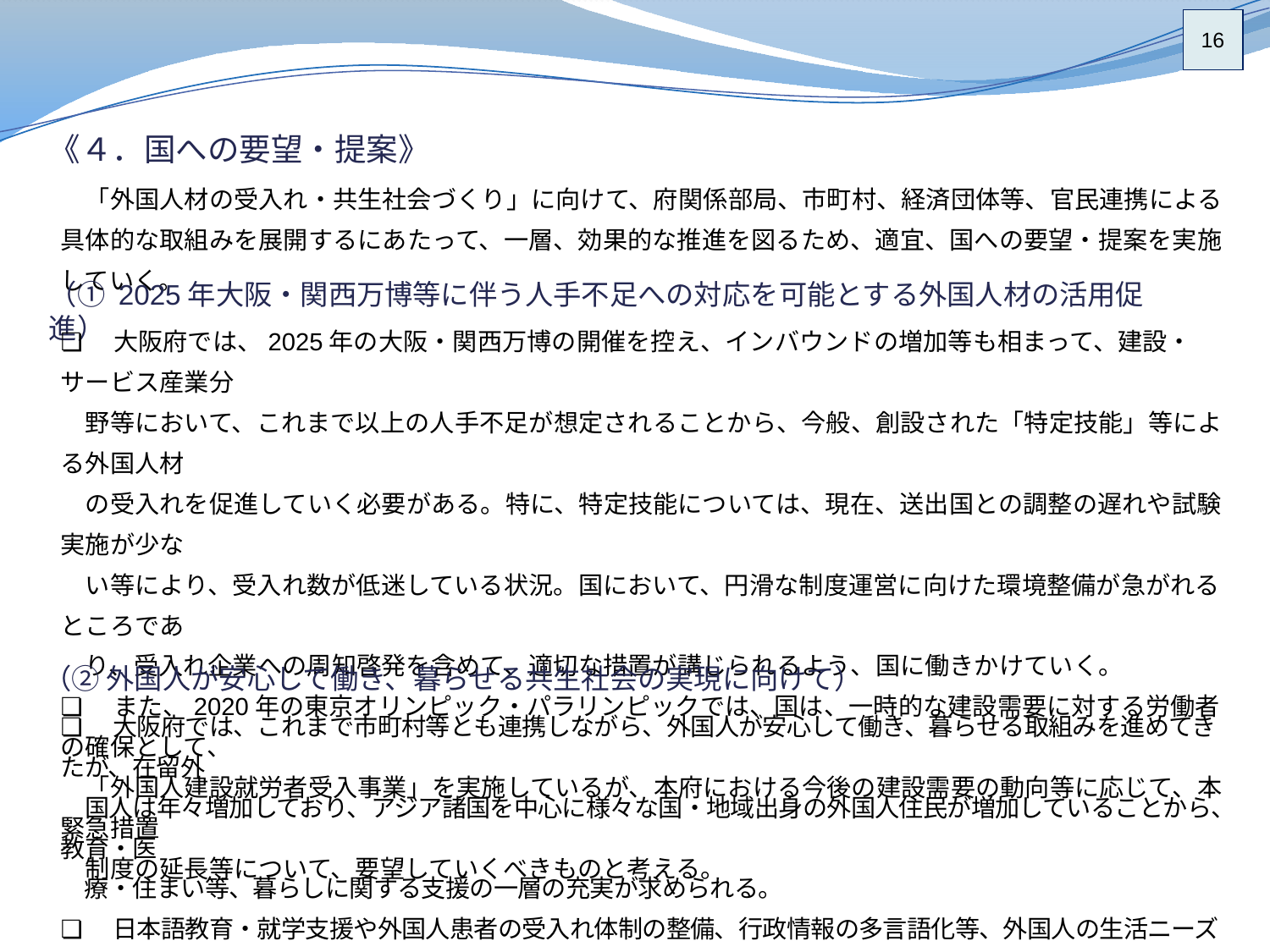

16
《４．国への要望・提案》
　「外国人材の受入れ・共生社会づくり」に向けて、府関係部局、市町村、経済団体等、官民連携による具体的な取組みを展開するにあたって、一層、効果的な推進を図るため、適宜、国への要望・提案を実施していく。
（① 2025年大阪・関西万博等に伴う人手不足への対応を可能とする外国人材の活用促進）
❏　大阪府では、2025年の大阪・関西万博の開催を控え、インバウンドの増加等も相まって、建設・サービス産業分
　野等において、これまで以上の人手不足が想定されることから、今般、創設された「特定技能」等による外国人材
　の受入れを促進していく必要がある。特に、特定技能については、現在、送出国との調整の遅れや試験実施が少な
　い等により、受入れ数が低迷している状況。国において、円滑な制度運営に向けた環境整備が急がれるところであ
　り、受入れ企業への周知啓発を含めて、適切な措置が講じられるよう、国に働きかけていく。
❏　また、2020年の東京オリンピック・パラリンピックでは、国は、一時的な建設需要に対する労働者の確保として、
　「外国人建設就労者受入事業」を実施しているが、本府における今後の建設需要の動向等に応じて、本緊急措置
　制度の延長等について、要望していくべきものと考える。
（② 外国人が安心して働き、暮らせる共生社会の実現に向けて）
❏　大阪府では、これまで市町村等とも連携しながら、外国人が安心して働き、暮らせる取組みを進めてきたが、在留外
　国人は年々増加しており、アジア諸国を中心に様々な国・地域出身の外国人住民が増加していることから、教育・医
　療・住まい等、暮らしに関する支援の一層の充実が求められる。
❏　日本語教育・就学支援や外国人患者の受入れ体制の整備、行政情報の多言語化等、外国人の生活ニーズに応じ
　た支援を充実するためには、国と地方自治体との役割分担に応じた積極的な取組みが不可欠であり、今後、教育・就
　学分野や医療、災害対応等、必要な措置について、適宜、国に働きかけていく。